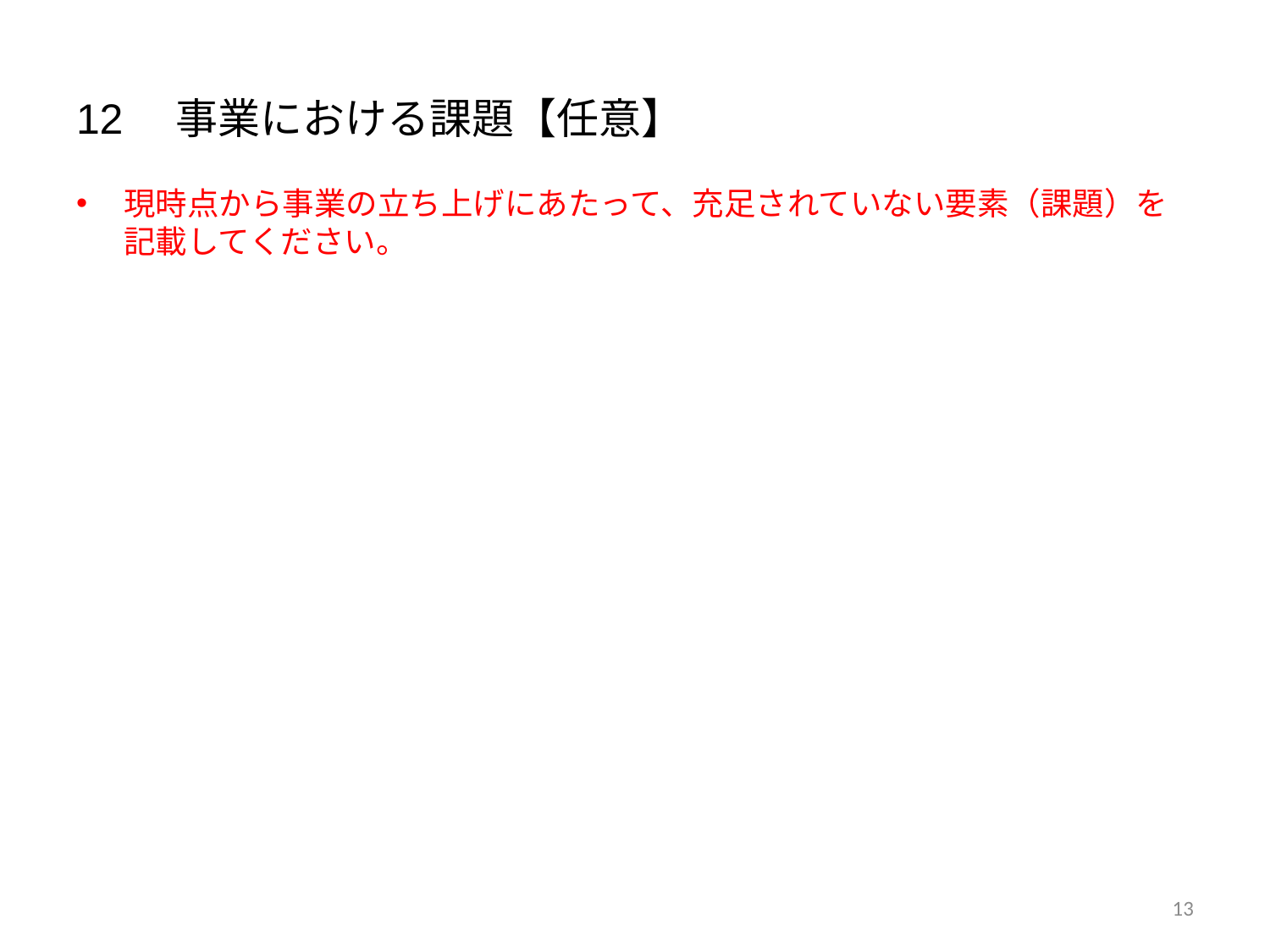

# 12　事業における課題【任意】
現時点から事業の立ち上げにあたって、充足されていない要素（課題）を記載してください。
13